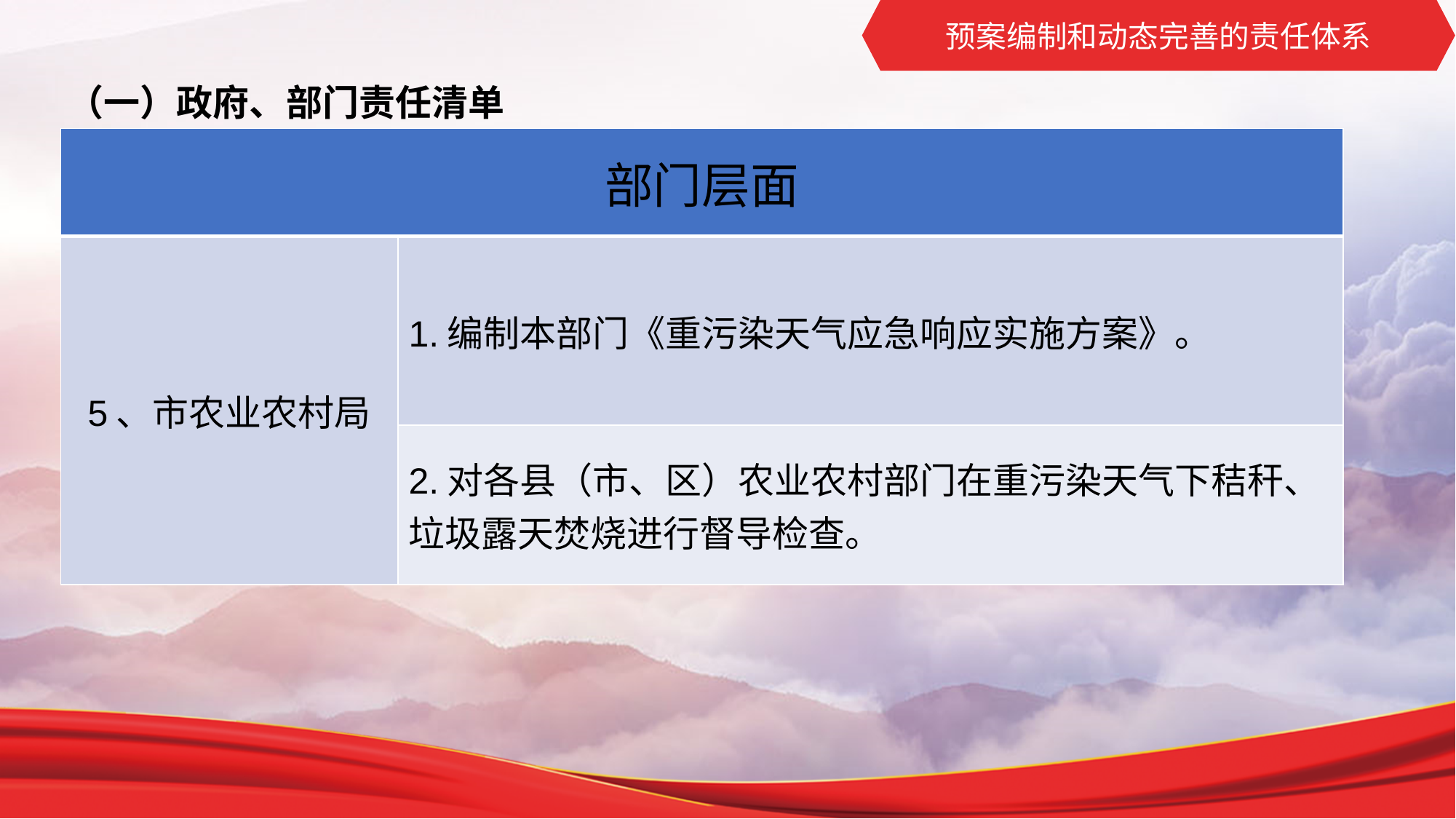

预案编制和动态完善的责任体系
（一）政府、部门责任清单
| 部门层面 |  |
| --- | --- |
| 5、市农业农村局 | 1.编制本部门《重污染天气应急响应实施方案》。 |
|  | 2.对各县（市、区）农业农村部门在重污染天气下秸秆、垃圾露天焚烧进行督导检查。 |